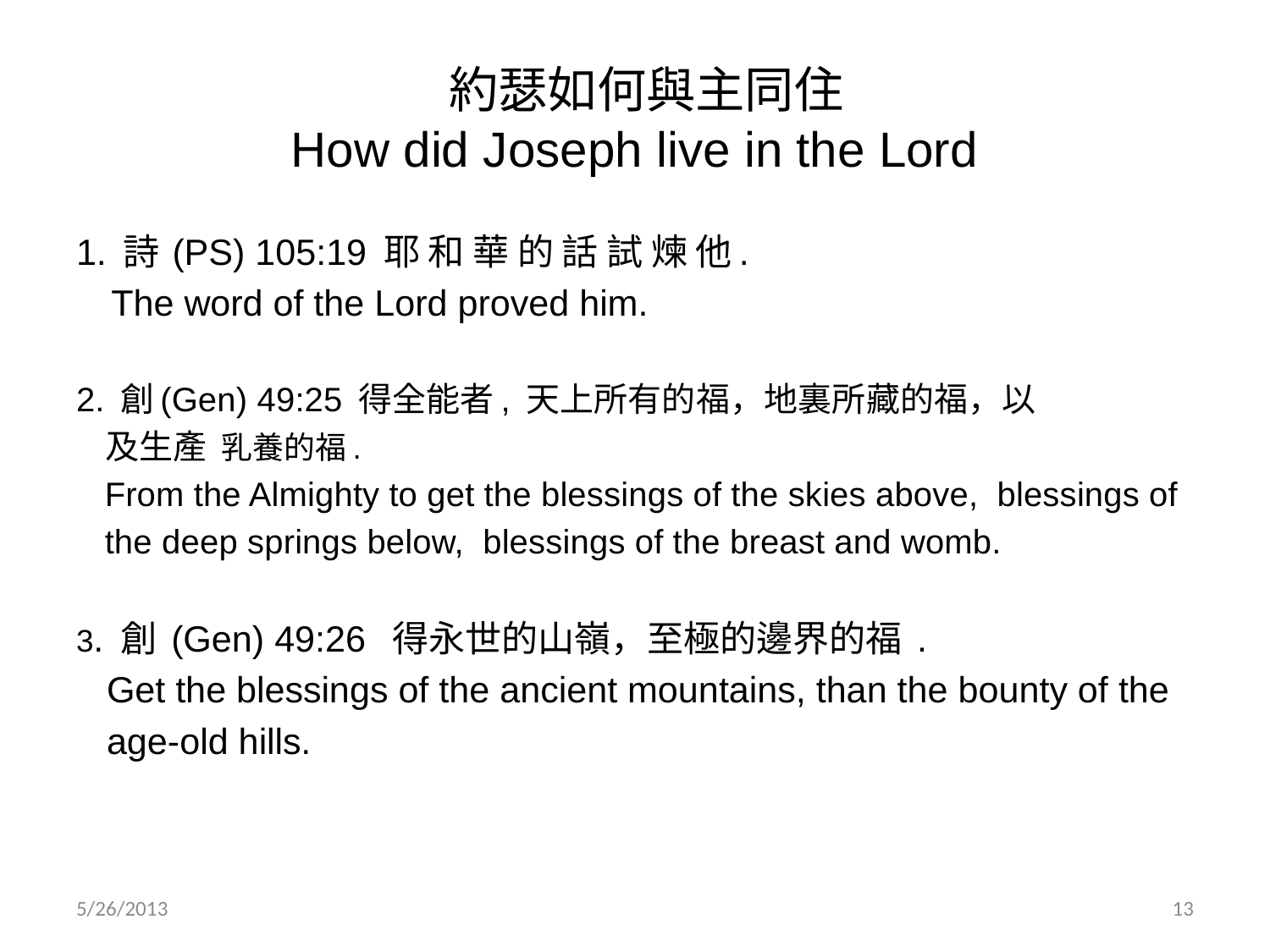

# 約瑟如何與主同住 How did Joseph live in the Lord
1. 詩 (PS) 105:19 耶 和 華 的 話 試 煉 他.
    The word of the Lord proved him.

2. 創(Gen) 49:25 得全能者, 天上所有的福，地裏所藏的福，以
   及生產  乳養的福.
   From the Almighty to get the blessings of the skies above,  blessings of
   the deep springs below,  blessings of the breast and womb.

3. 創 (Gen) 49:26  得永世的山嶺，至極的邊界的福 .
   Get the blessings of the ancient mountains, than the bounty of the
   age-old hills.

5/26/2013
13